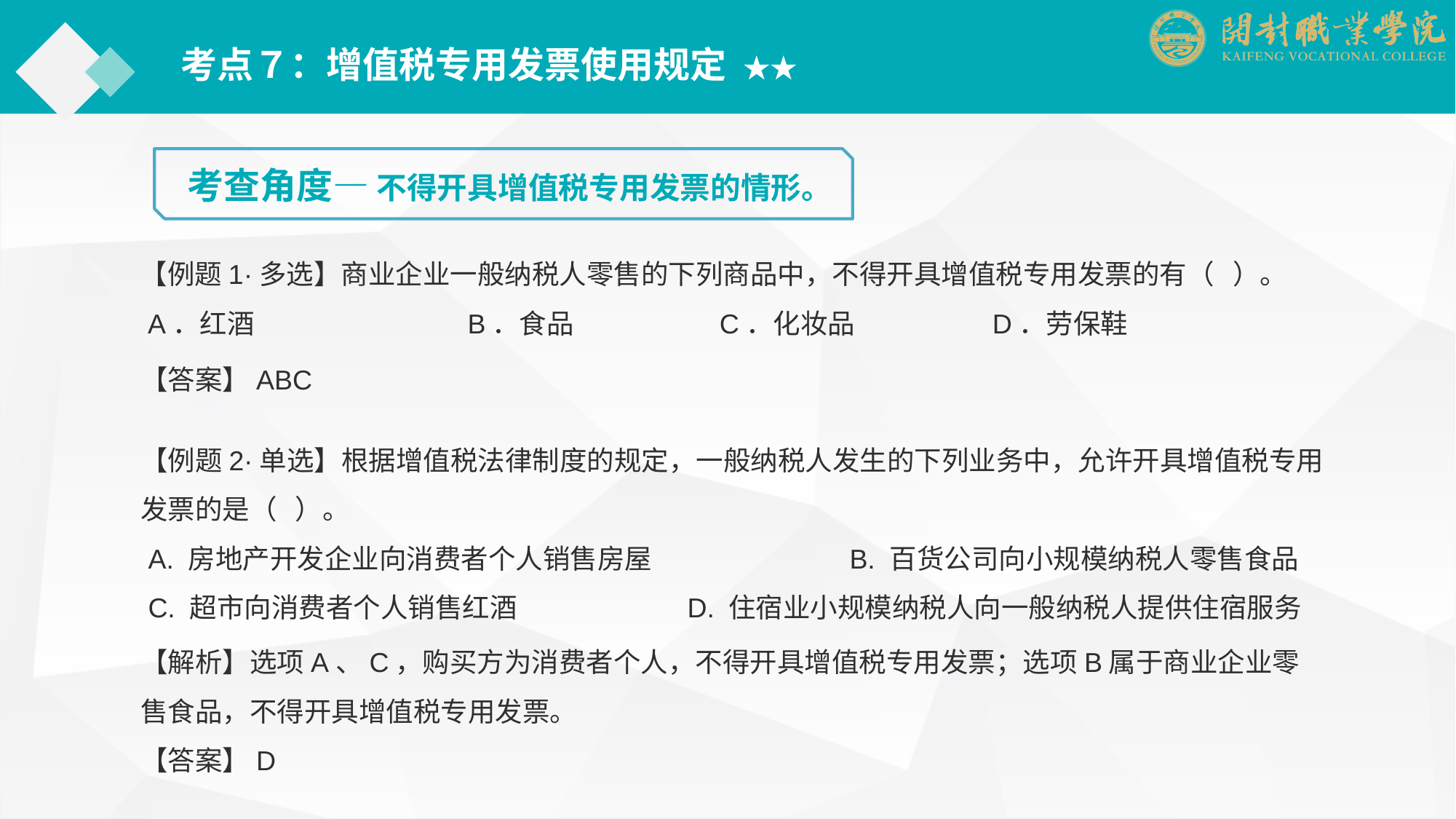

考点７：增值税专用发票使用规定  ★★

考查角度— 不得开具增值税专用发票的情形。
【例题1·多选】商业企业一般纳税人零售的下列商品中，不得开具增值税专用发票的有（   ）。
 A．红酒		B．食品		　C．化妆品	　　　D．劳保鞋
【答案】ABC
【例题2·单选】根据增值税法律制度的规定，一般纳税人发生的下列业务中，允许开具增值税专用发票的是（   ）。
 A. 房地产开发企业向消费者个人销售房屋　　　　　　　B. 百货公司向小规模纳税人零售食品
 C. 超市向消费者个人销售红酒　　　　　　D. 住宿业小规模纳税人向一般纳税人提供住宿服务
【解析】选项A、C，购买方为消费者个人，不得开具增值税专用发票；选项B属于商业企业零售食品，不得开具增值税专用发票。
【答案】D